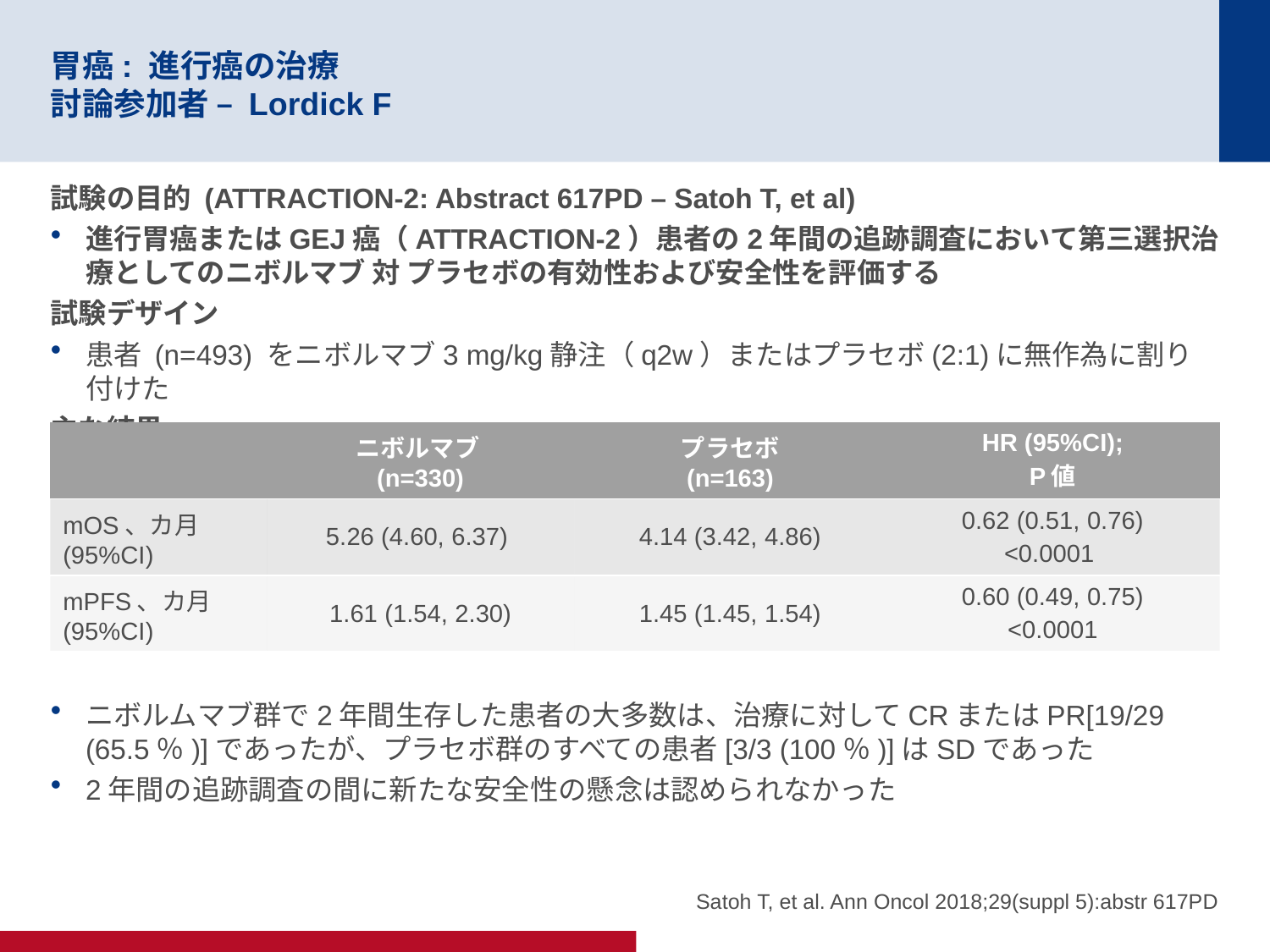

# 胃癌: 進行癌の治療 討論参加者 – Lordick F
試験の目的 (ATTRACTION-2: Abstract 617PD – Satoh T, et al)
進行胃癌またはGEJ癌（ATTRACTION-2）患者の2年間の追跡調査において第三選択治療としてのニボルマブ 対 プラセボの有効性および安全性を評価する
試験デザイン
患者 (n=493) をニボルマブ3 mg/kg静注（q2w）またはプラセボ(2:1)に無作為に割り付けた
主な結果

ニボルムマブ群で2年間生存した患者の大多数は、治療に対してCRまたはPR[19/29 (65.5％)]であったが、プラセボ群のすべての患者[3/3 (100％)]はSDであった
2年間の追跡調査の間に新たな安全性の懸念は認められなかった

|  | ニボルマブ (n=330) | プラセボ (n=163) | HR (95%CI); P値 |
| --- | --- | --- | --- |
| mOS、カ月(95%CI) | 5.26 (4.60, 6.37) | 4.14 (3.42, 4.86) | 0.62 (0.51, 0.76) <0.0001 |
| mPFS、カ月(95%CI) | 1.61 (1.54, 2.30) | 1.45 (1.45, 1.54) | 0.60 (0.49, 0.75) <0.0001 |
Satoh T, et al. Ann Oncol 2018;29(suppl 5):abstr 617PD